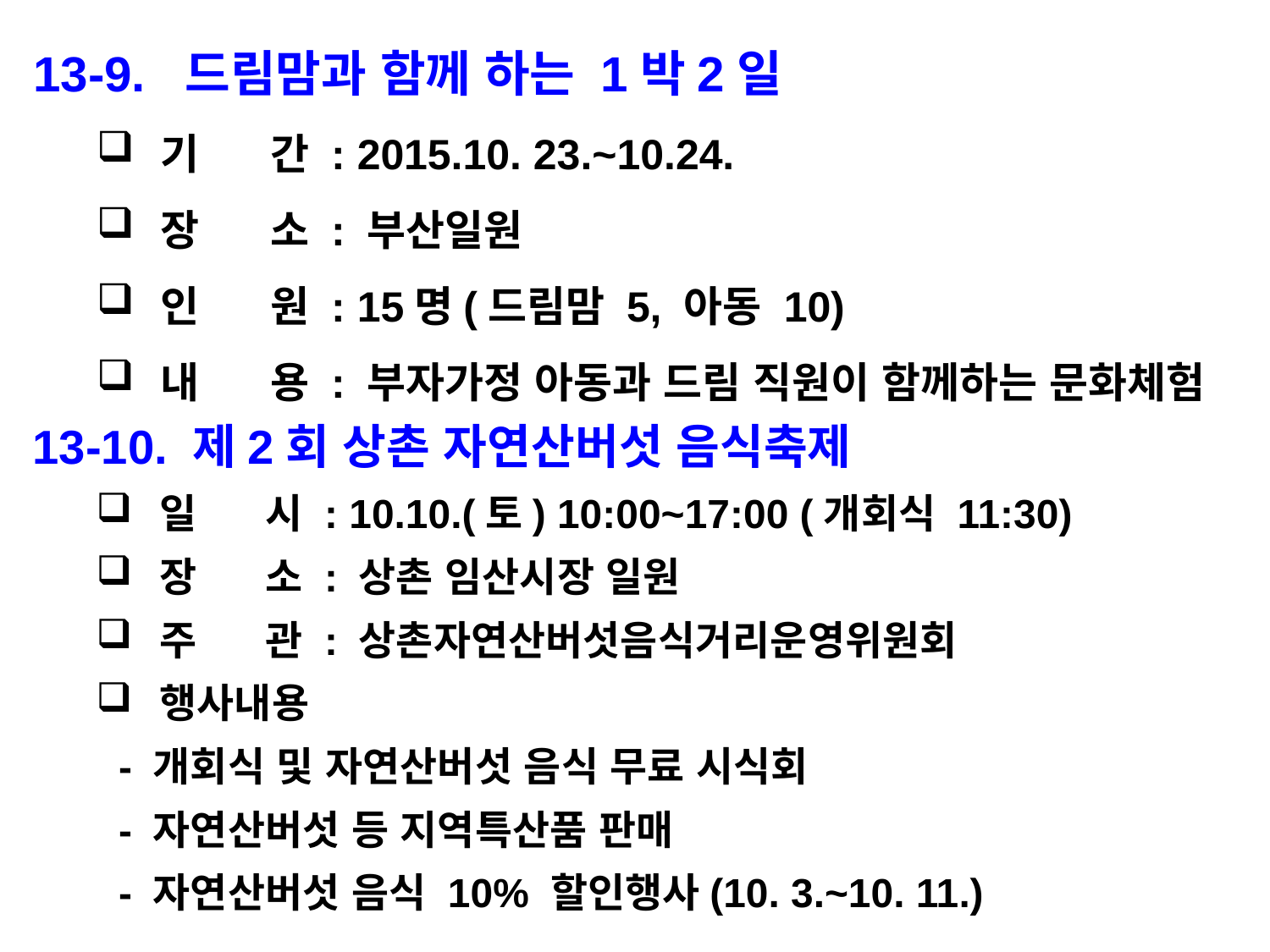

13-9.  드림맘과 함께 하는 1박2일
기      간 : 2015.10. 23.~10.24.
장      소 : 부산일원
인      원 : 15명(드림맘 5, 아동 10)
내      용 : 부자가정 아동과 드림 직원이 함께하는 문화체험

13-10. 제2회 상촌 자연산버섯 음식축제
일      시 : 10.10.(토) 10:00~17:00 (개회식 11:30)
장      소 : 상촌 임산시장 일원
주      관 : 상촌자연산버섯음식거리운영위원회
행사내용
  - 개회식 및 자연산버섯 음식 무료 시식회
  - 자연산버섯 등 지역특산품 판매
  - 자연산버섯 음식 10% 할인행사(10. 3.~10. 11.)